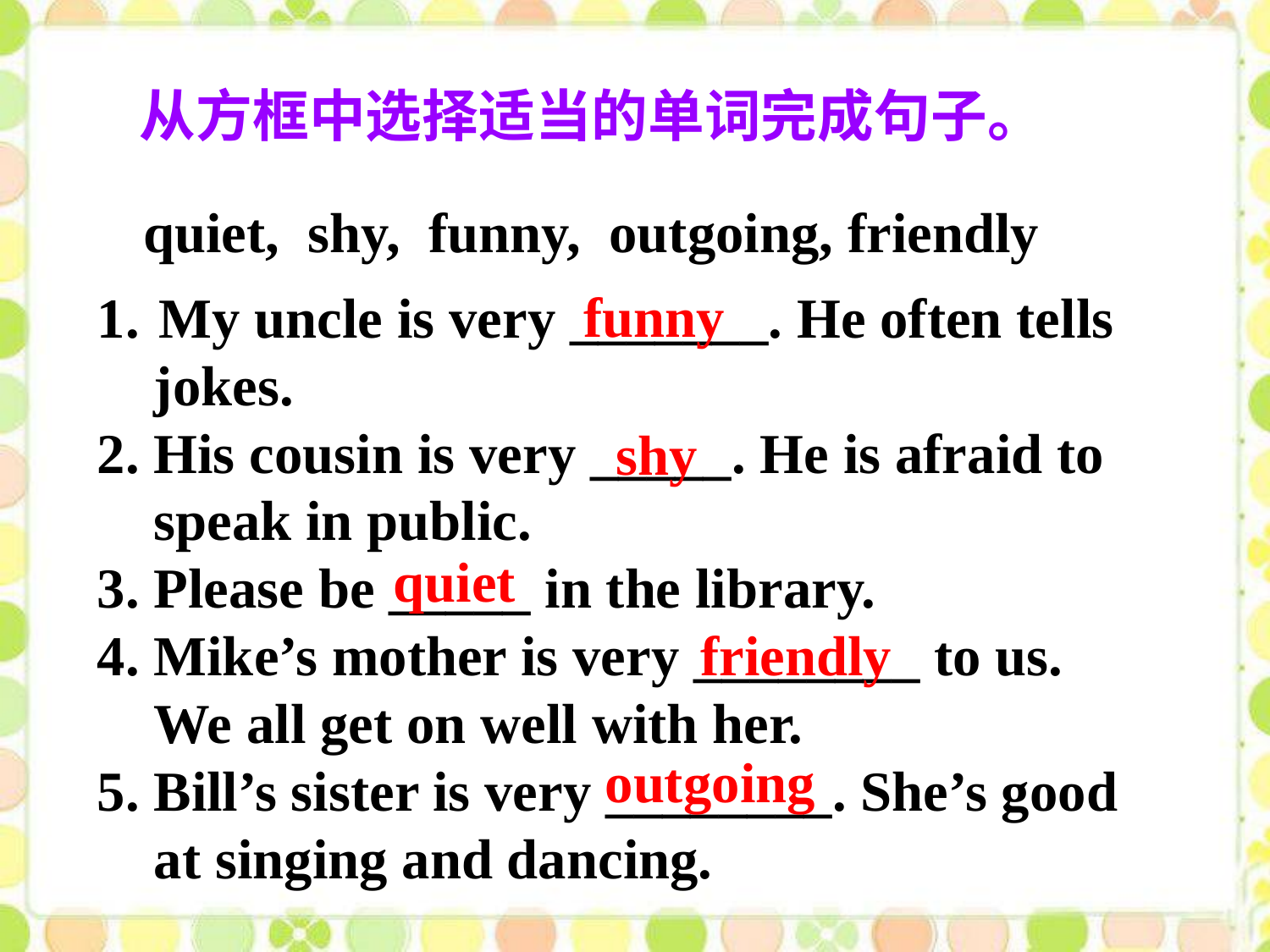

从方框中选择适当的单词完成句子。
quiet,  shy,  funny,  outgoing, friendly
 My uncle is very _______. He often tells
    jokes.
2. His cousin is very _____. He is afraid to
    speak in public.
3. Please be _____ in the library.
4. Mike’s mother is very ________ to us.
    We all get on well with her.
5. Bill’s sister is very ________. She’s good
    at singing and dancing.
funny
shy
quiet
friendly
outgoing